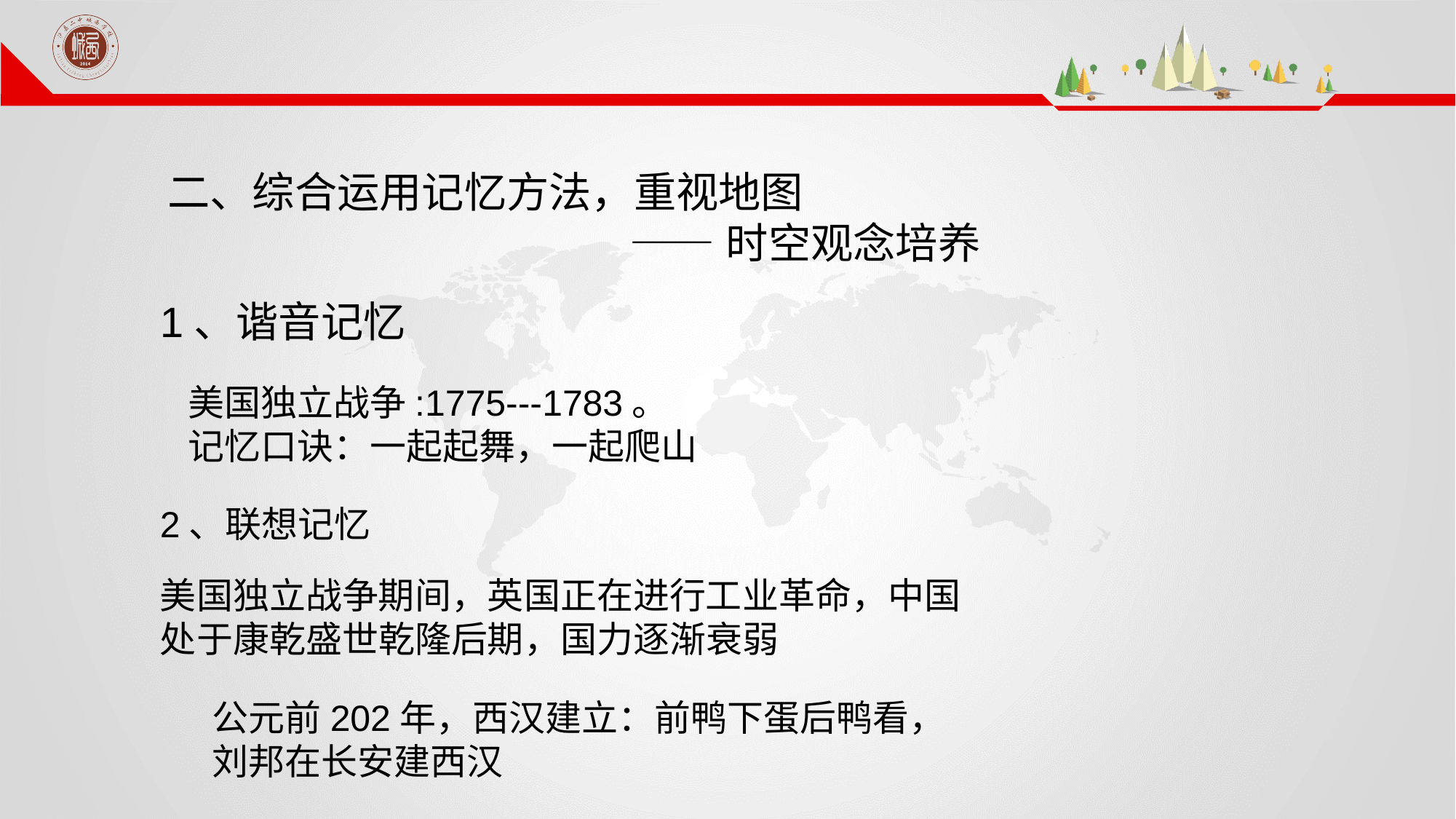

二、综合运用记忆方法，重视地图
                                                 ——时空观念培养
1、谐音记忆
美国独立战争:1775---1783。
记忆口诀：一起起舞，一起爬山
2、联想记忆
美国独立战争期间，英国正在进行工业革命，中国处于康乾盛世乾隆后期，国力逐渐衰弱
公元前202年，西汉建立：前鸭下蛋后鸭看，刘邦在长安建西汉